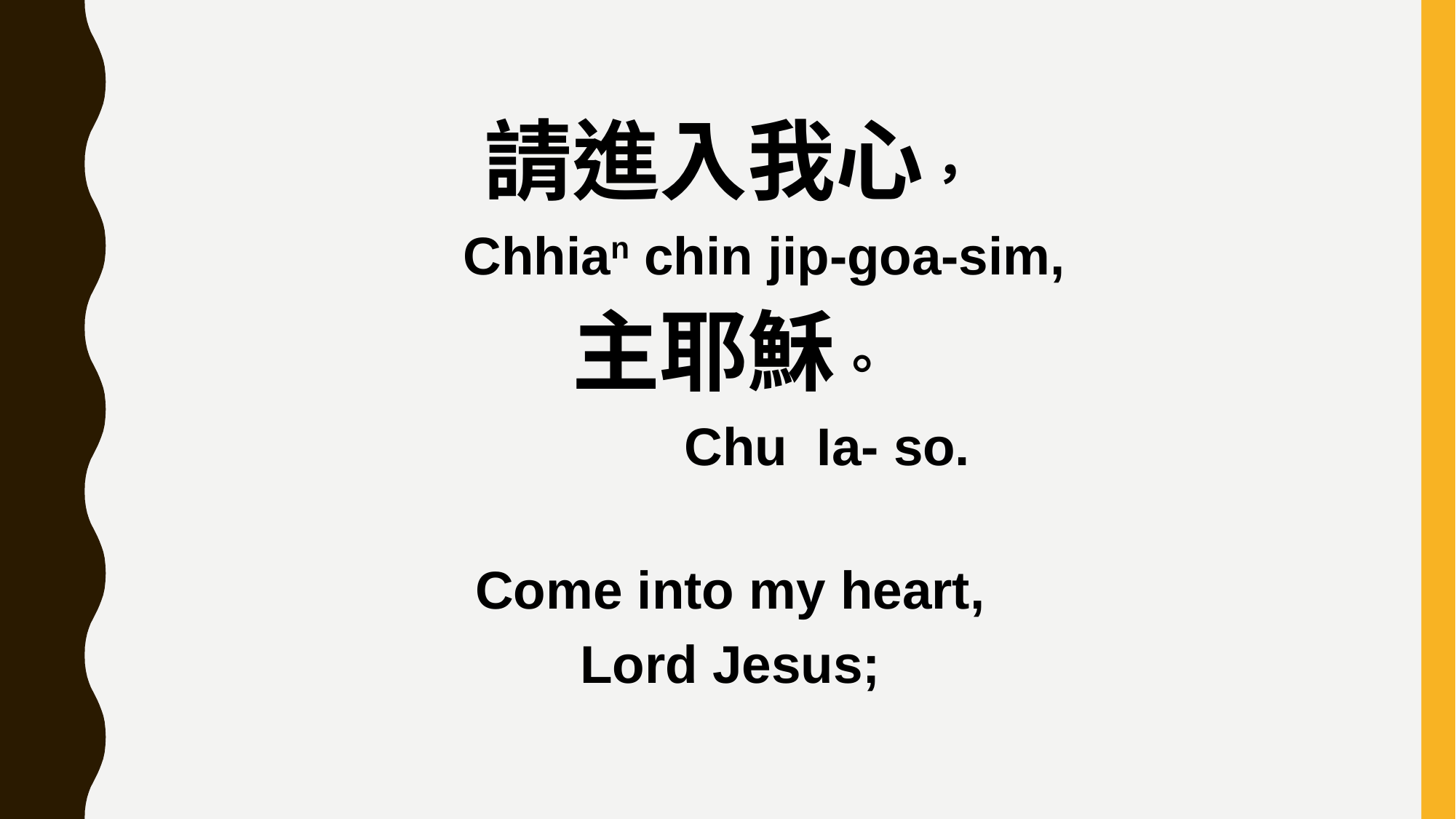

請進入我心，
                  Chhian chin jip-goa-sim,
主耶穌。
                                 Chu  Ia- so.

Come into my heart,
Lord Jesus;